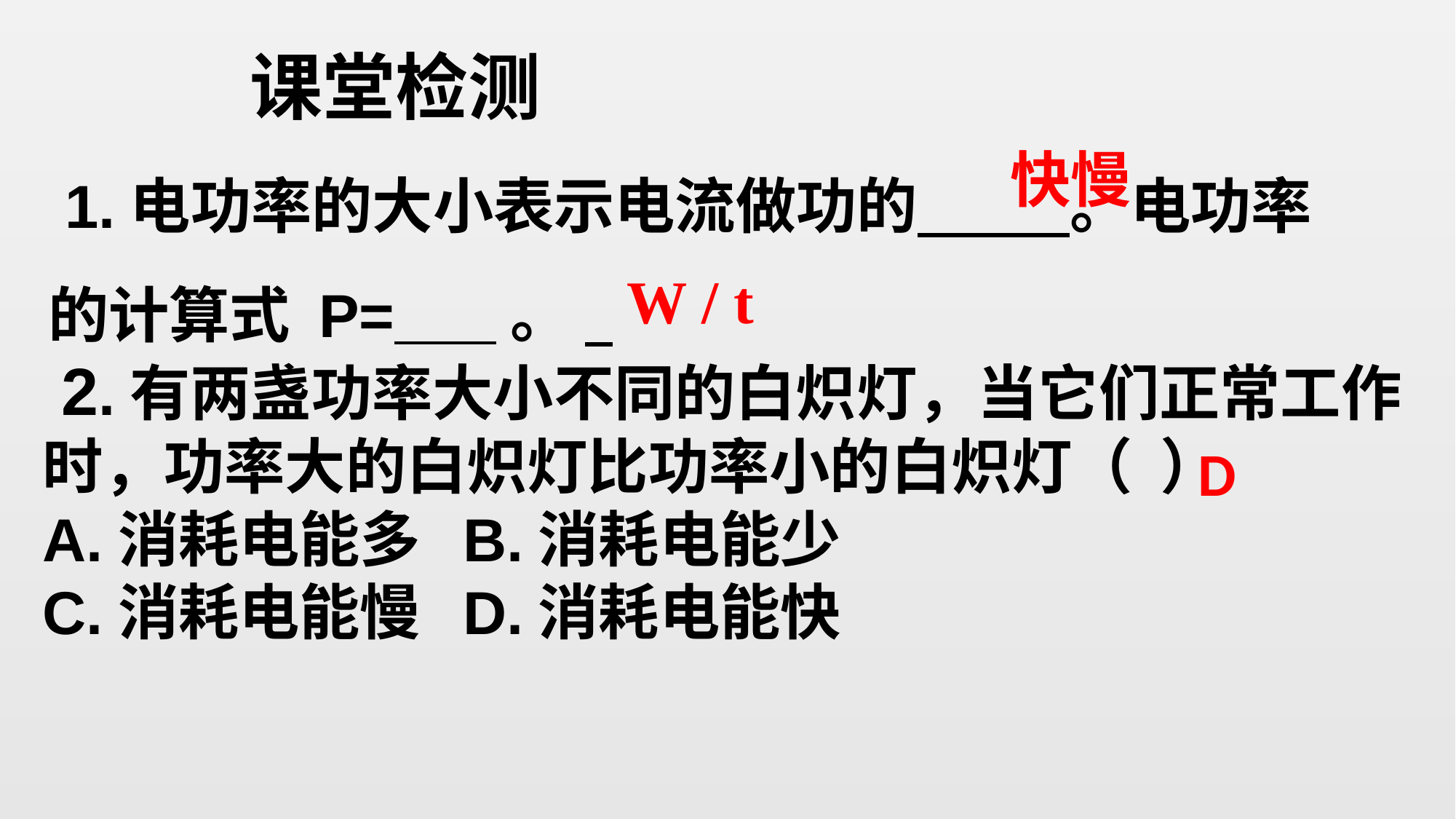

课堂检测
 1.电功率的大小表示电流做功的           。电功率的计算式 P=      。
快慢
  W / t
 2.有两盏功率大小不同的白炽灯，当它们正常工作时，功率大的白炽灯比功率小的白炽灯（  ）
A.消耗电能多  B.消耗电能少
C.消耗电能慢  D.消耗电能快
D